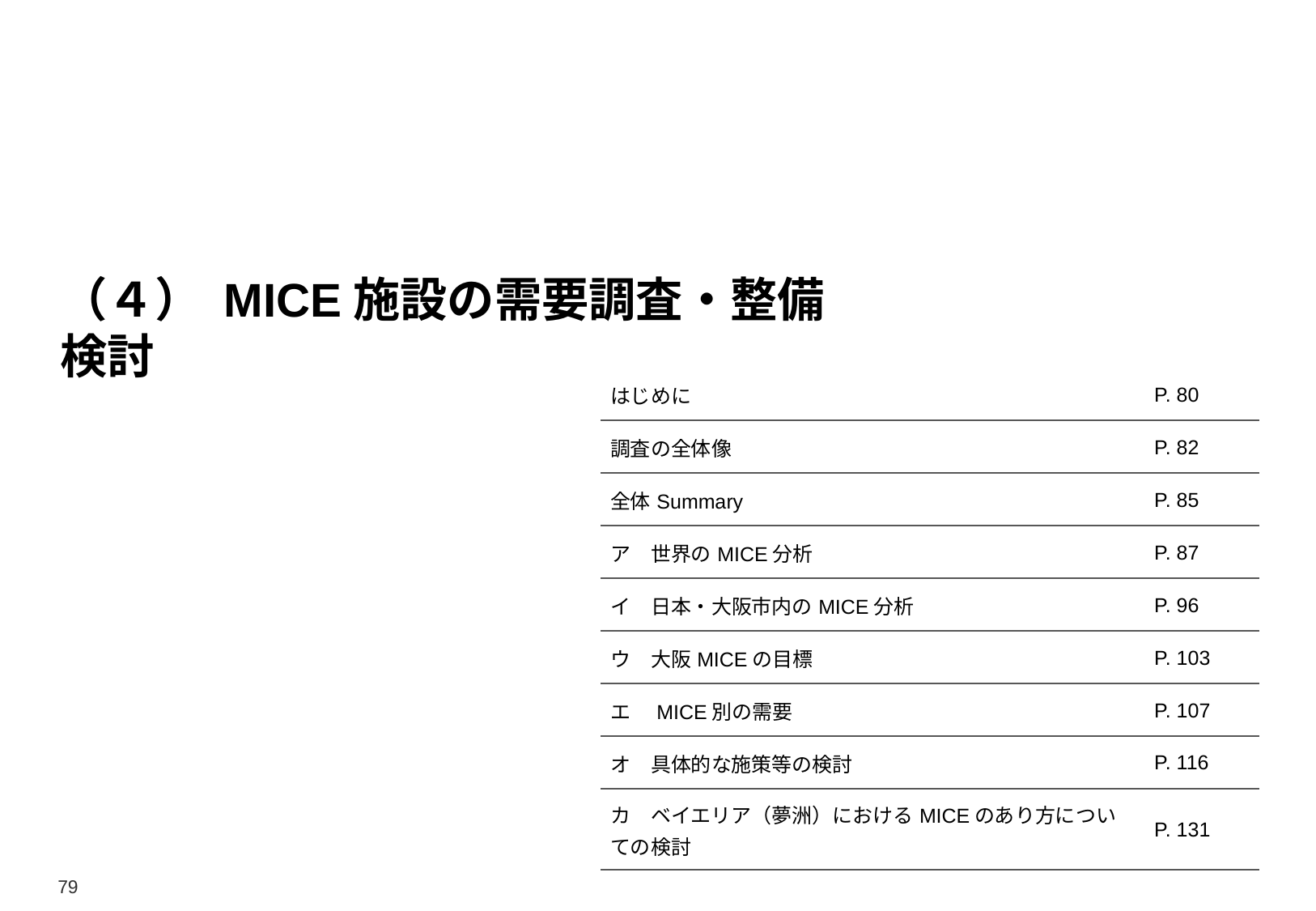

（４） MICE施設の需要調査・整備検討
| はじめに | P. 80 |
| --- | --- |
| 調査の全体像 | P. 82 |
| 全体Summary | P. 85 |
| ア　世界のMICE分析 | P. 87 |
| イ　日本・大阪市内のMICE分析 | P. 96 |
| ウ　大阪MICEの目標 | P. 103 |
| エ　MICE別の需要 | P. 107 |
| オ　具体的な施策等の検討 | P. 116 |
| カ　ベイエリア（夢洲）におけるMICEのあり方についての検討 | P. 131 |
79